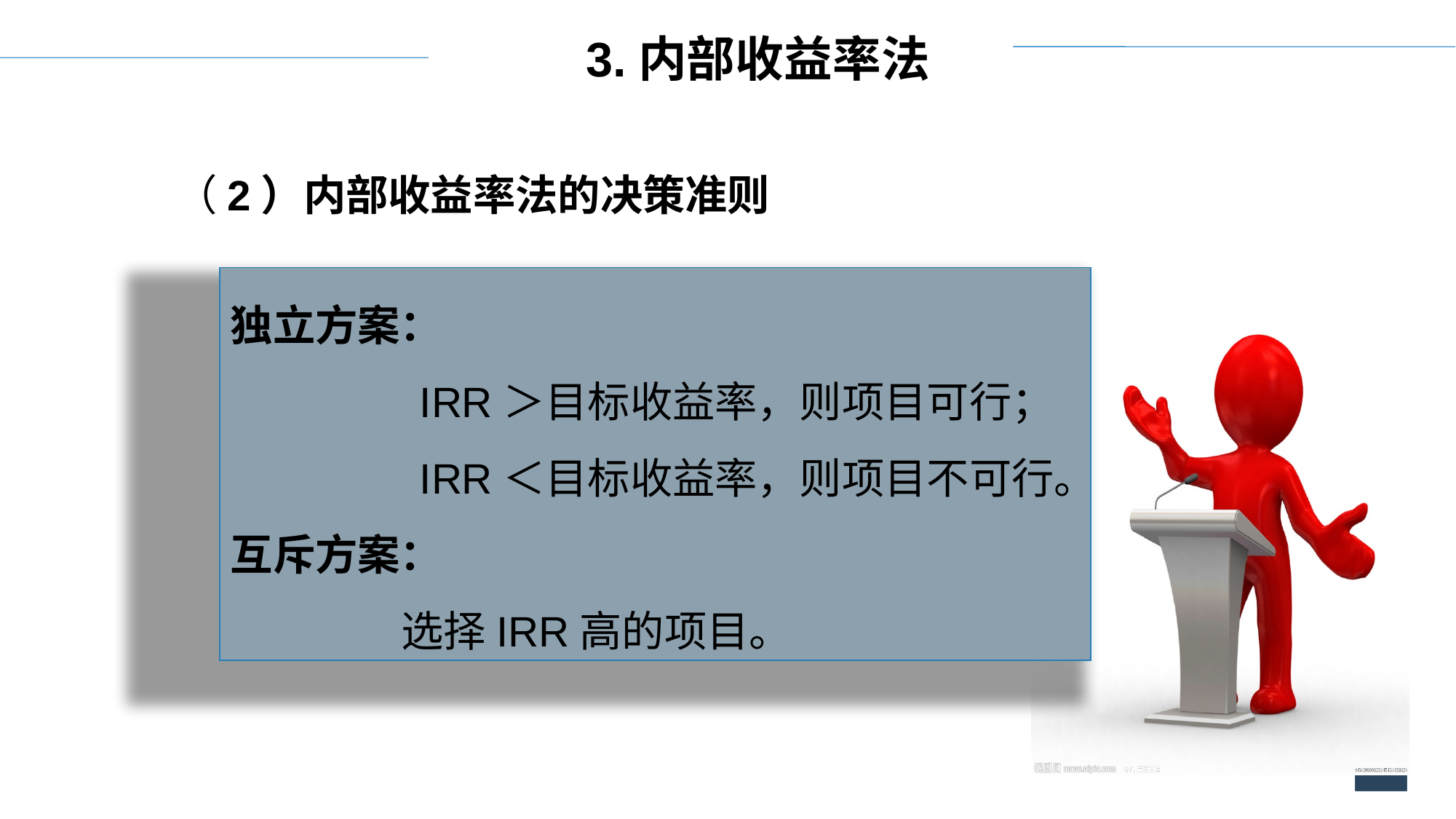

3.内部收益率法

（2）内部收益率法的决策准则
独立方案：
                IRR＞目标收益率，则项目可行；
                IRR＜目标收益率，则项目不可行。
互斥方案：
                 选择IRR高的项目。

83